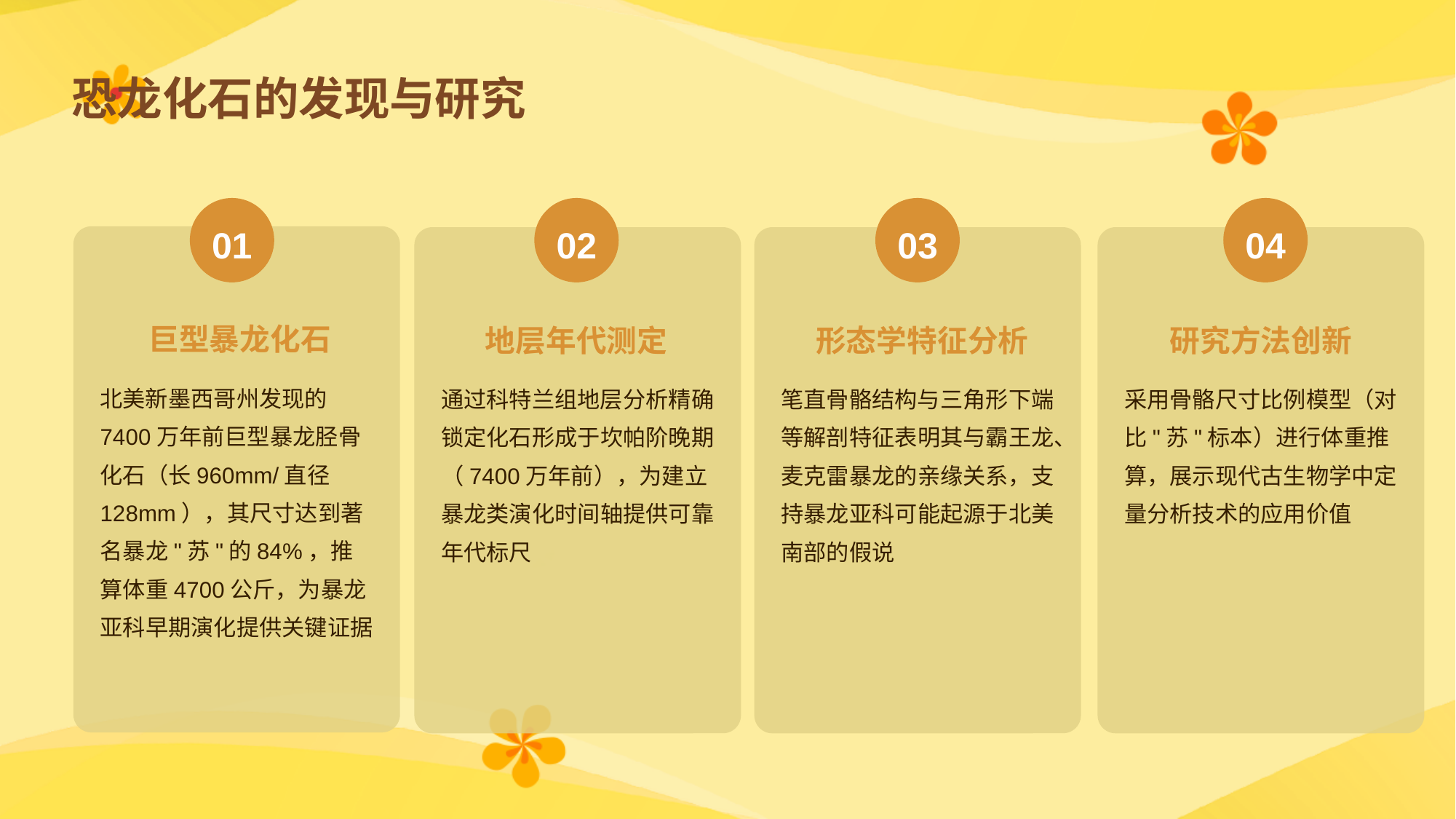

恐龙化石的发现与研究
01

02

03

04

巨型暴龙化石
地层年代测定
形态学特征分析
研究方法创新
北美新墨西哥州发现的7400万年前巨型暴龙胫骨化石（长960mm/直径128mm），其尺寸达到著名暴龙"苏"的84%，推算体重4700公斤，为暴龙亚科早期演化提供关键证据
通过科特兰组地层分析精确锁定化石形成于坎帕阶晚期（7400万年前），为建立暴龙类演化时间轴提供可靠年代标尺
笔直骨骼结构与三角形下端等解剖特征表明其与霸王龙、麦克雷暴龙的亲缘关系，支持暴龙亚科可能起源于北美南部的假说
采用骨骼尺寸比例模型（对比"苏"标本）进行体重推算，展示现代古生物学中定量分析技术的应用价值